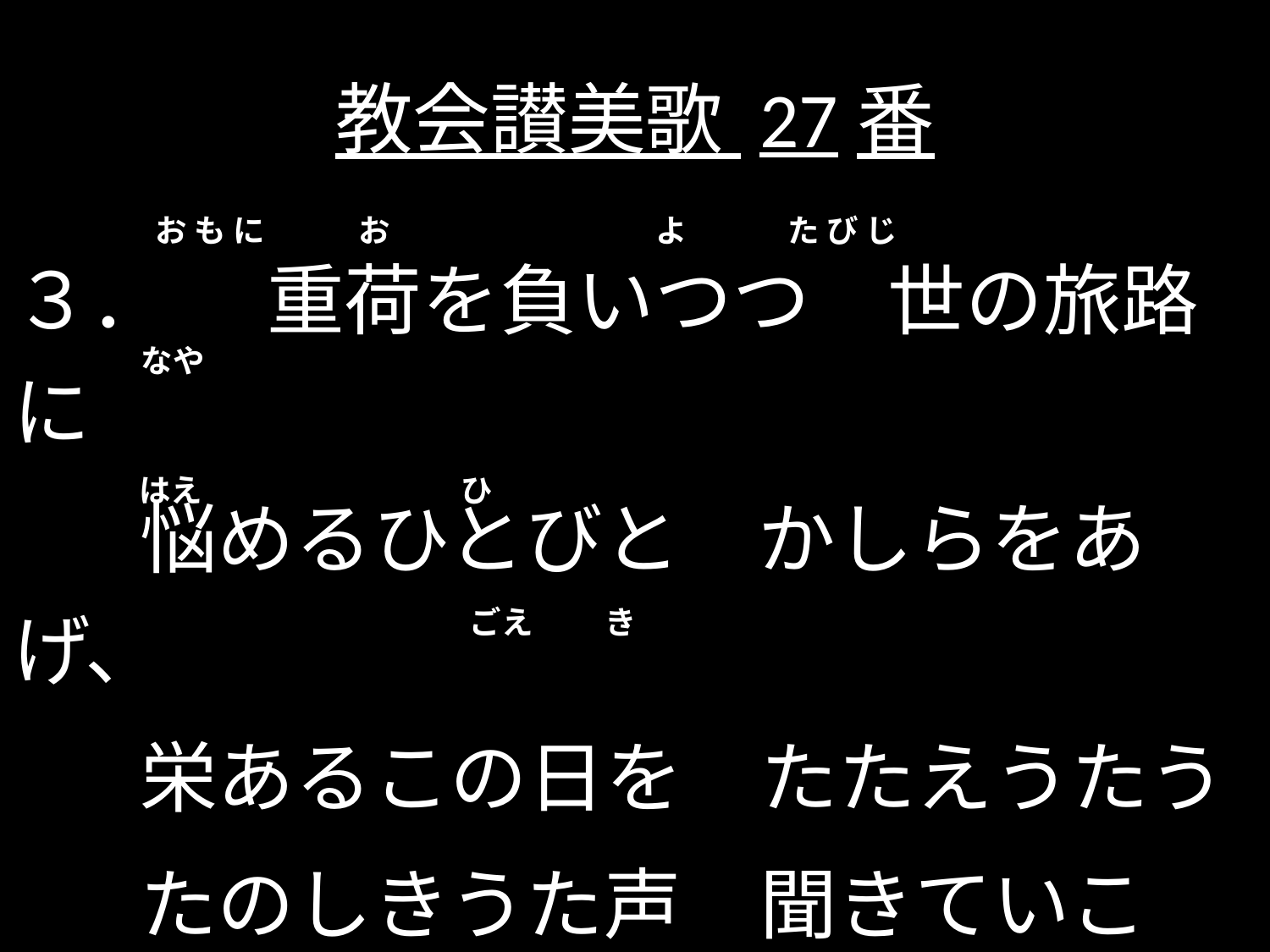

# 教会讃美歌 27番
          お も に             お                                     よ              た び じ
３．	重荷を負いつつ　世の旅路に
	悩めるひとびと　かしらをあげ、
	栄あるこの日を　たたえうたう
	たのしきうた声　聞きていこえ。
        なや
        はえ                                    ひ
                                                      ごえ          き